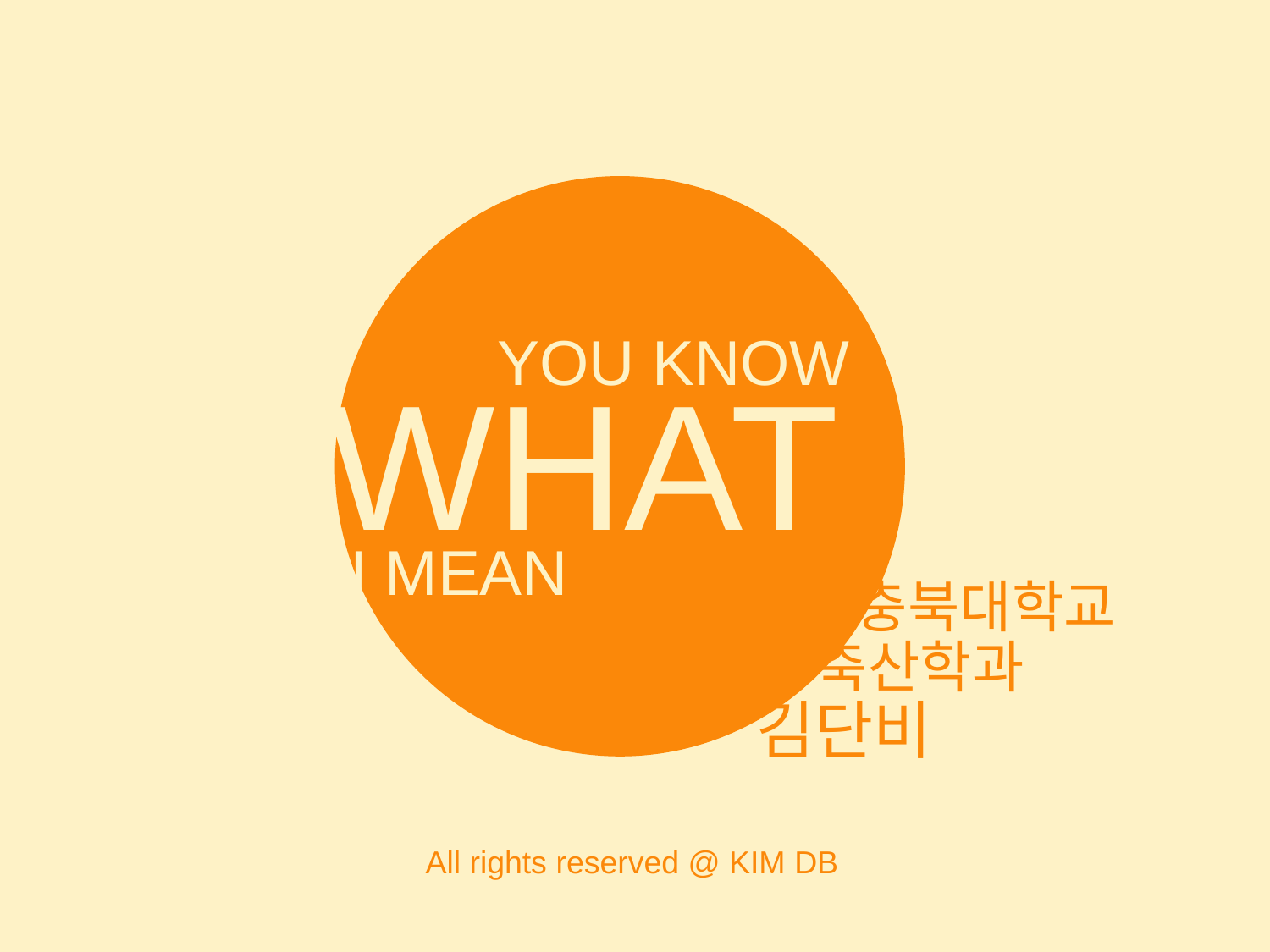

YOU KNOW
WHAT
I MEAN
충북대학교
축산학과
김단비
All rights reserved @ KIM DB